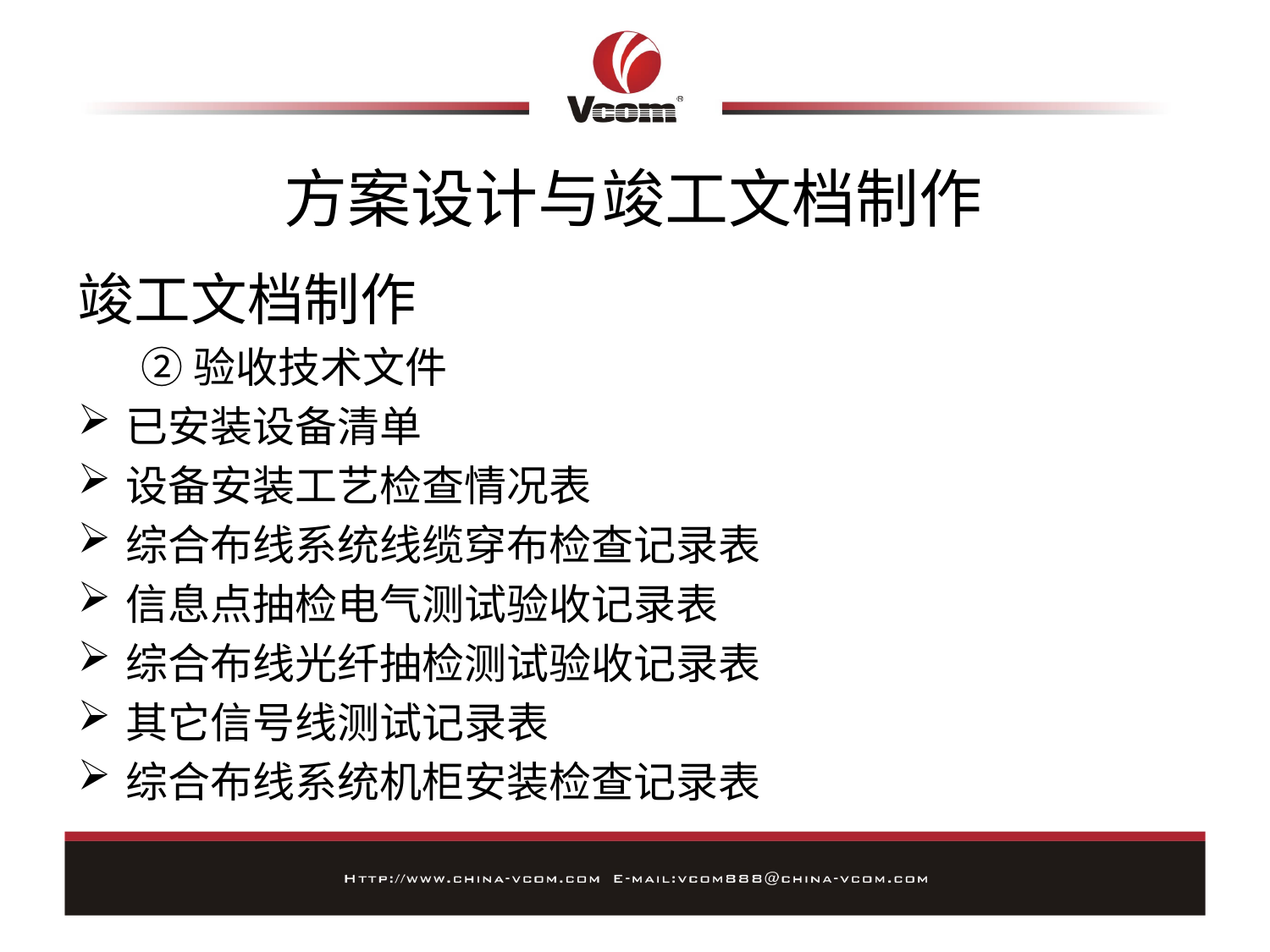

# 方案设计与竣工文档制作
竣工文档制作
②验收技术文件
已安装设备清单
设备安装工艺检查情况表
综合布线系统线缆穿布检查记录表
信息点抽检电气测试验收记录表
综合布线光纤抽检测试验收记录表
其它信号线测试记录表
综合布线系统机柜安装检查记录表